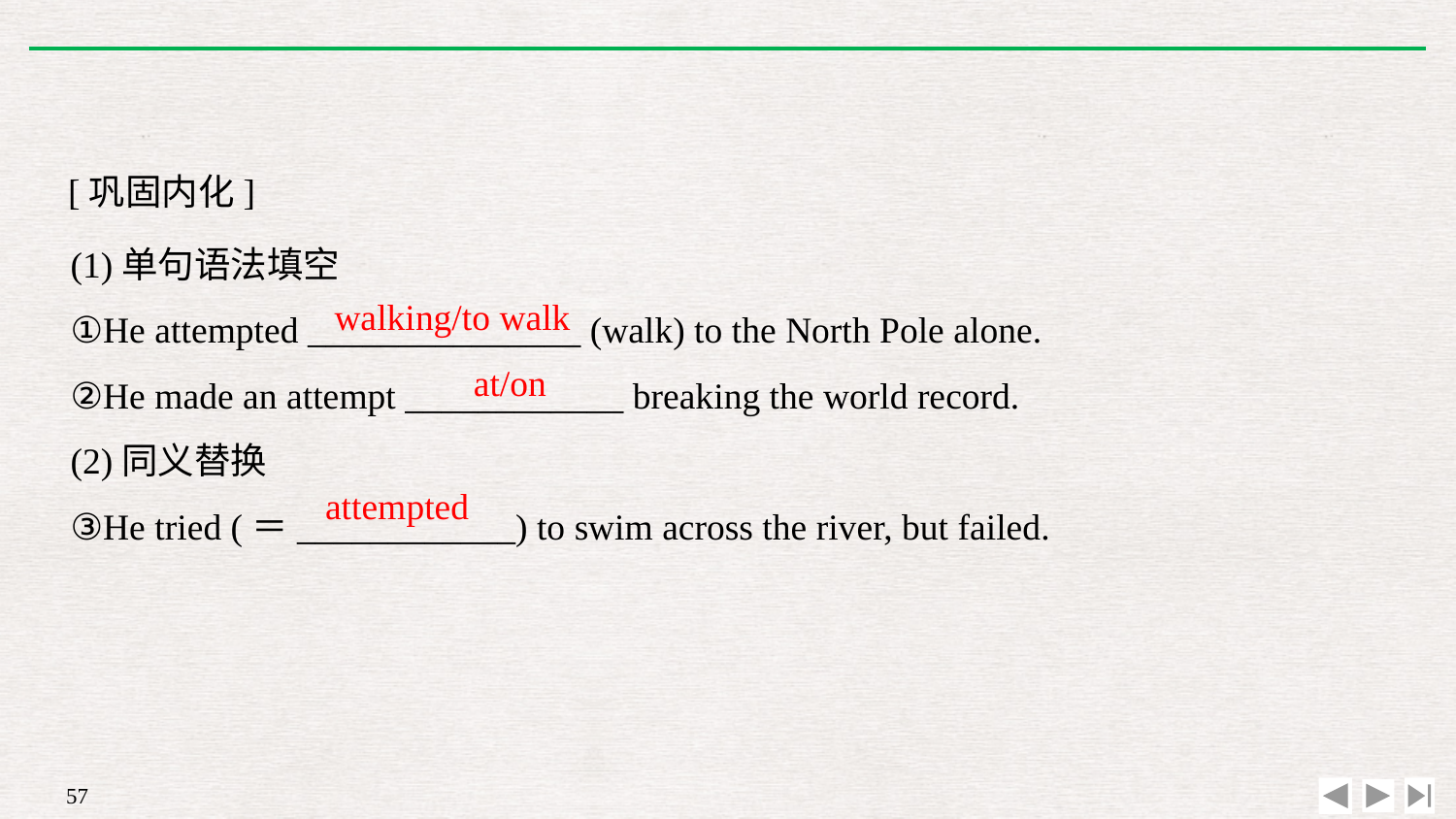

[巩固内化]
(1)单句语法填空
①He attempted _______________ (walk) to the North Pole alone.
②He made an attempt ____________ breaking the world record.
(2)同义替换
③He tried (＝____________) to swim across the river, but failed.
walking/to walk
at/on
attempted